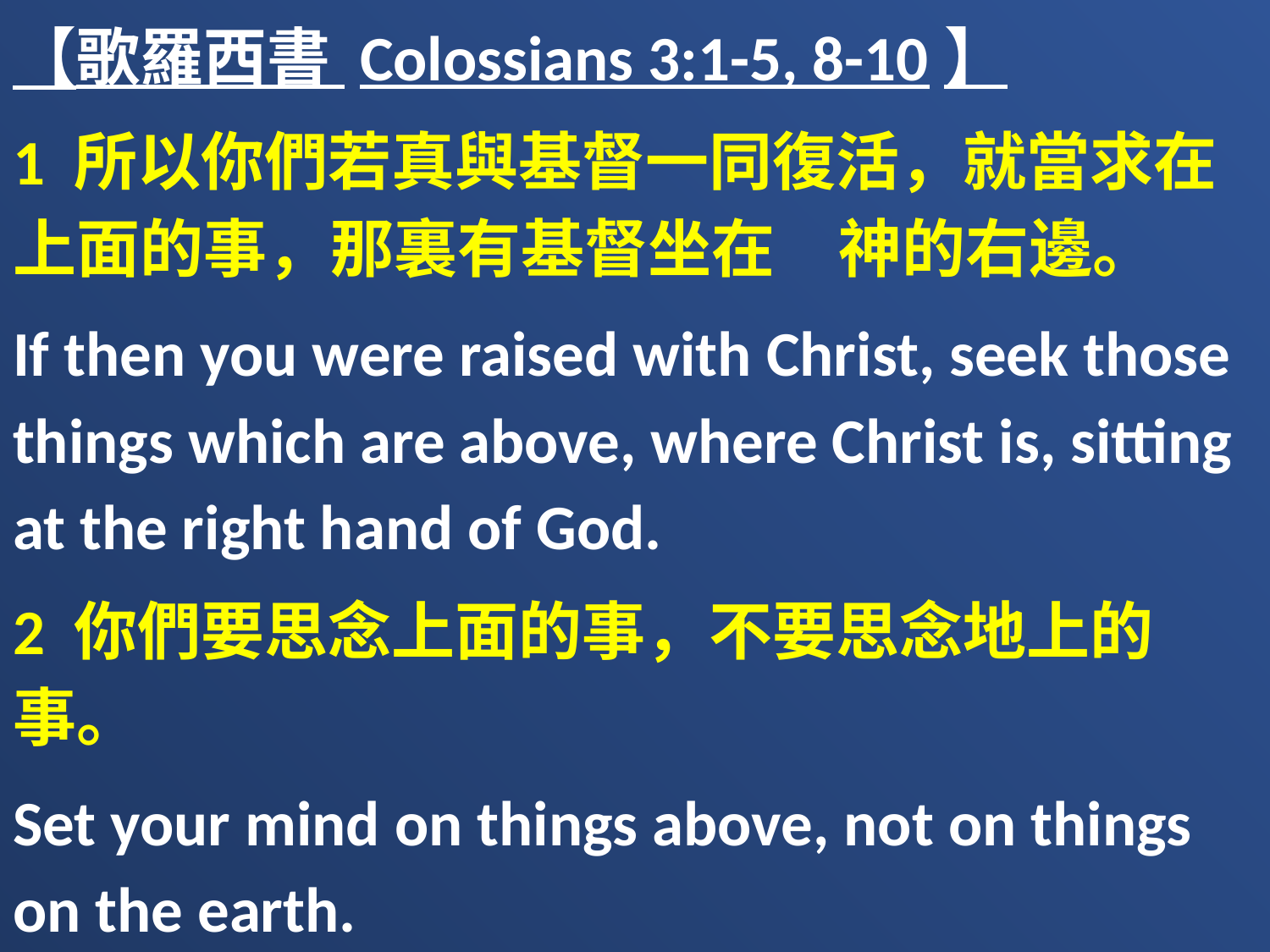

【歌羅西書 Colossians 3:1-5, 8-10】
1 所以你們若真與基督一同復活，就當求在上面的事，那裏有基督坐在　神的右邊。
If then you were raised with Christ, seek those things which are above, where Christ is, sitting at the right hand of God.
2 你們要思念上面的事，不要思念地上的事。
Set your mind on things above, not on things on the earth.